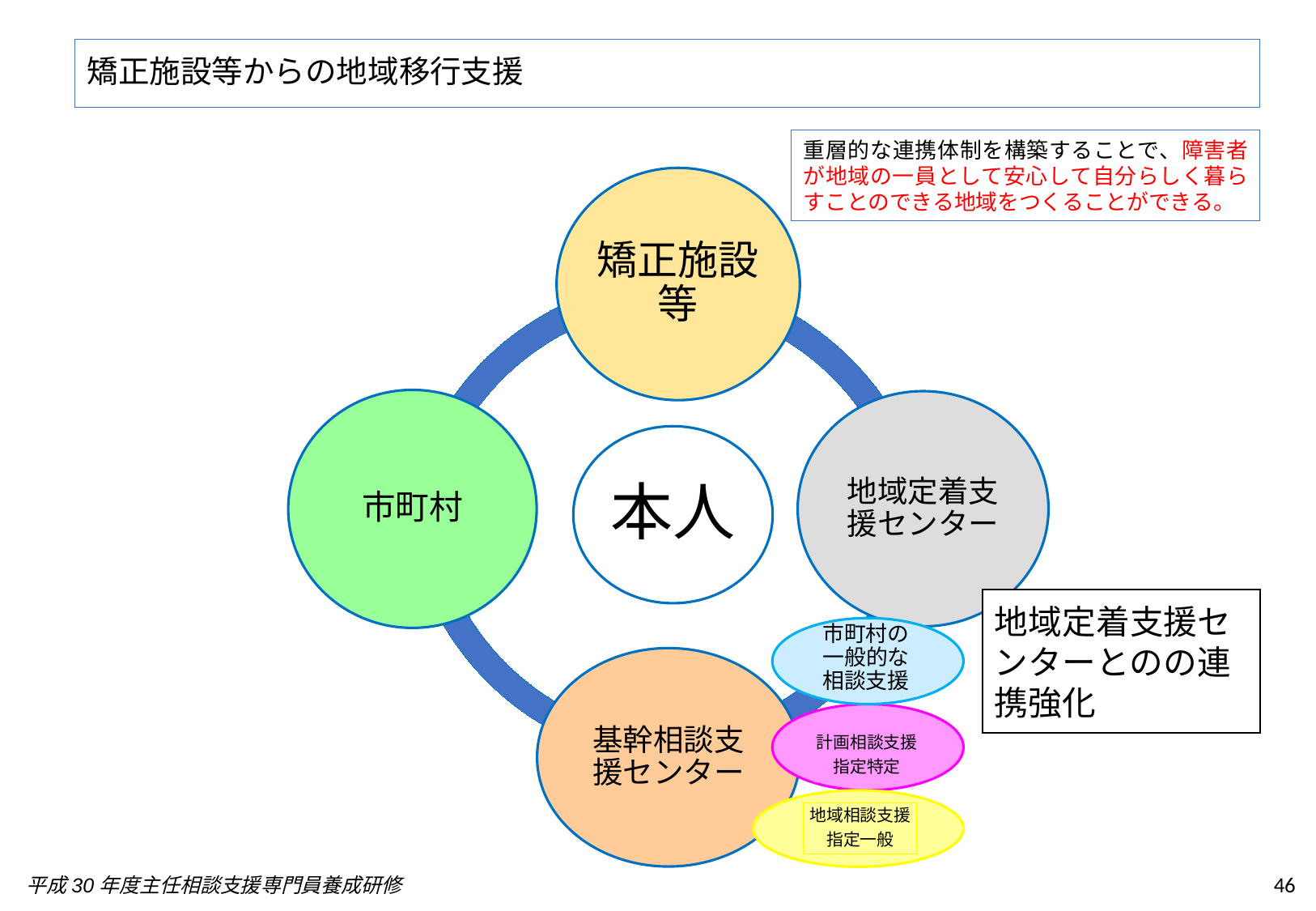

# 矯正施設等からの地域移行支援
本人
矯正施設等
地域定着支援センター
基幹相談支援センター
市町村
重層的な連携体制を構築することで、障害者が地域の一員として安心して自分らしく暮らすことのできる地域をつくることができる。
地域定着支援センターとのの連携強化

市町村の一般的な相談支援

計画相談支援
指定特定

地域相談支援
指定一般
46
平成30年度主任相談支援専門員養成研修